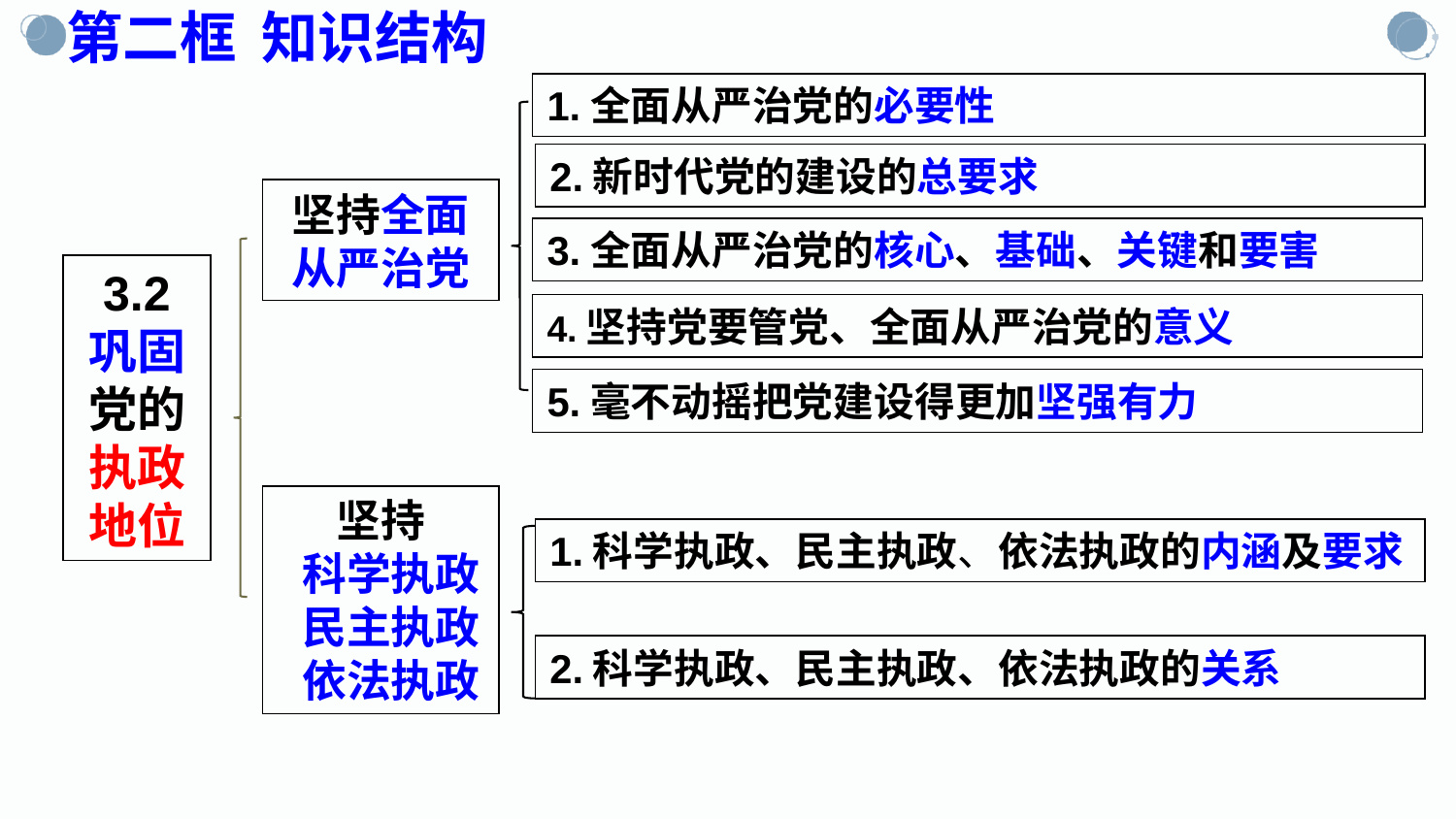

第二框  知识结构
1.全面从严治党的必要性

2.新时代党的建设的总要求
坚持全面
从严治党
3.全面从严治党的核心、基础、关键和要害

3.2
巩固党的
执政地位
4.坚持党要管党、全面从严治党的意义
5.毫不动摇把党建设得更加坚强有力
坚持
 科学执政
 民主执政
 依法执政
1.科学执政、民主执政、依法执政的内涵及要求

2.科学执政、民主执政、依法执政的关系